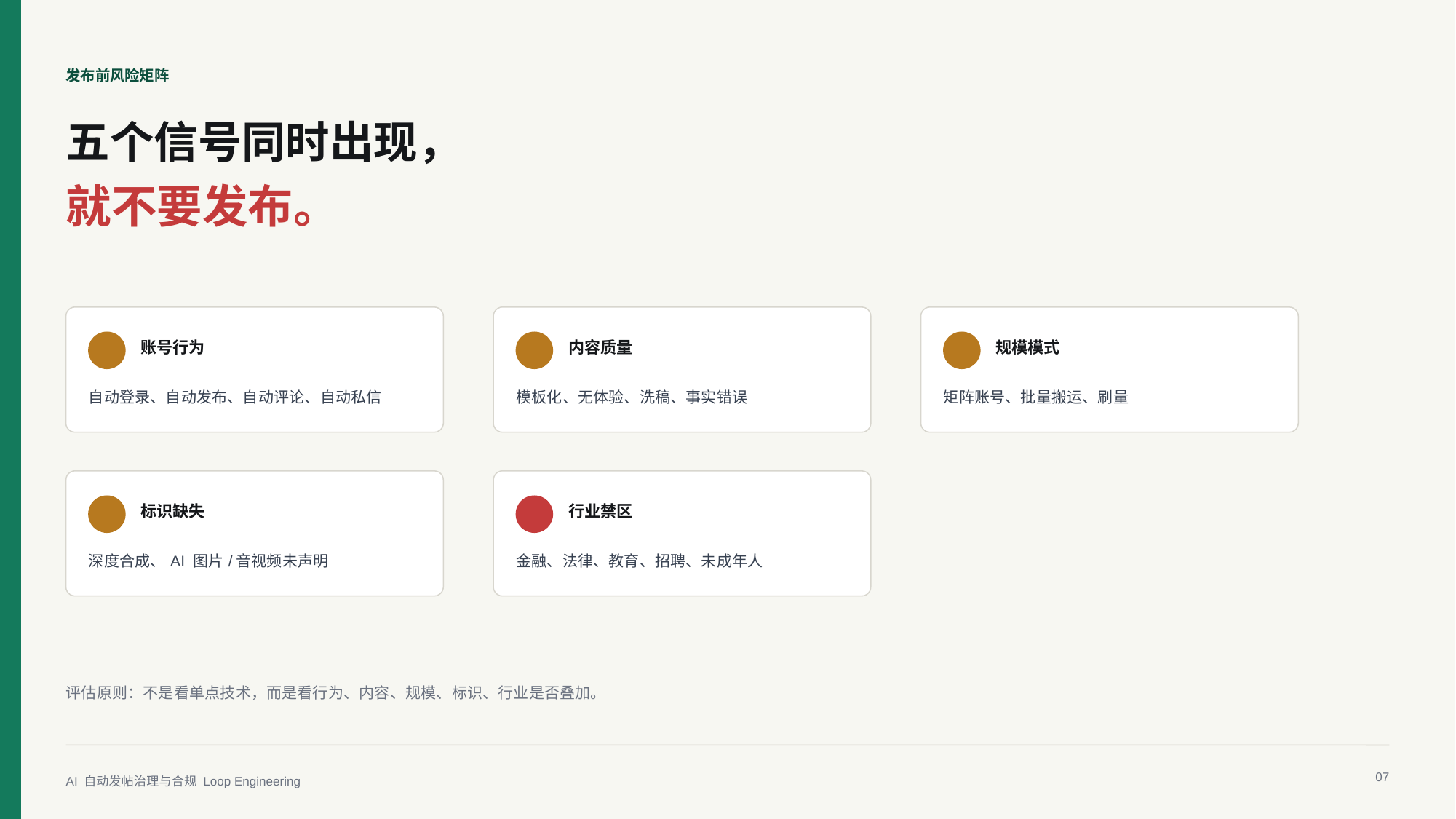

发布前风险矩阵
五个信号同时出现，
就不要发布。

账号行为

内容质量

规模模式
自动登录、自动发布、自动评论、自动私信
模板化、无体验、洗稿、事实错误
矩阵账号、批量搬运、刷量

标识缺失

行业禁区
深度合成、AI 图片/音视频未声明
金融、法律、教育、招聘、未成年人
评估原则：不是看单点技术，而是看行为、内容、规模、标识、行业是否叠加。

AI 自动发帖治理与合规 Loop Engineering
07